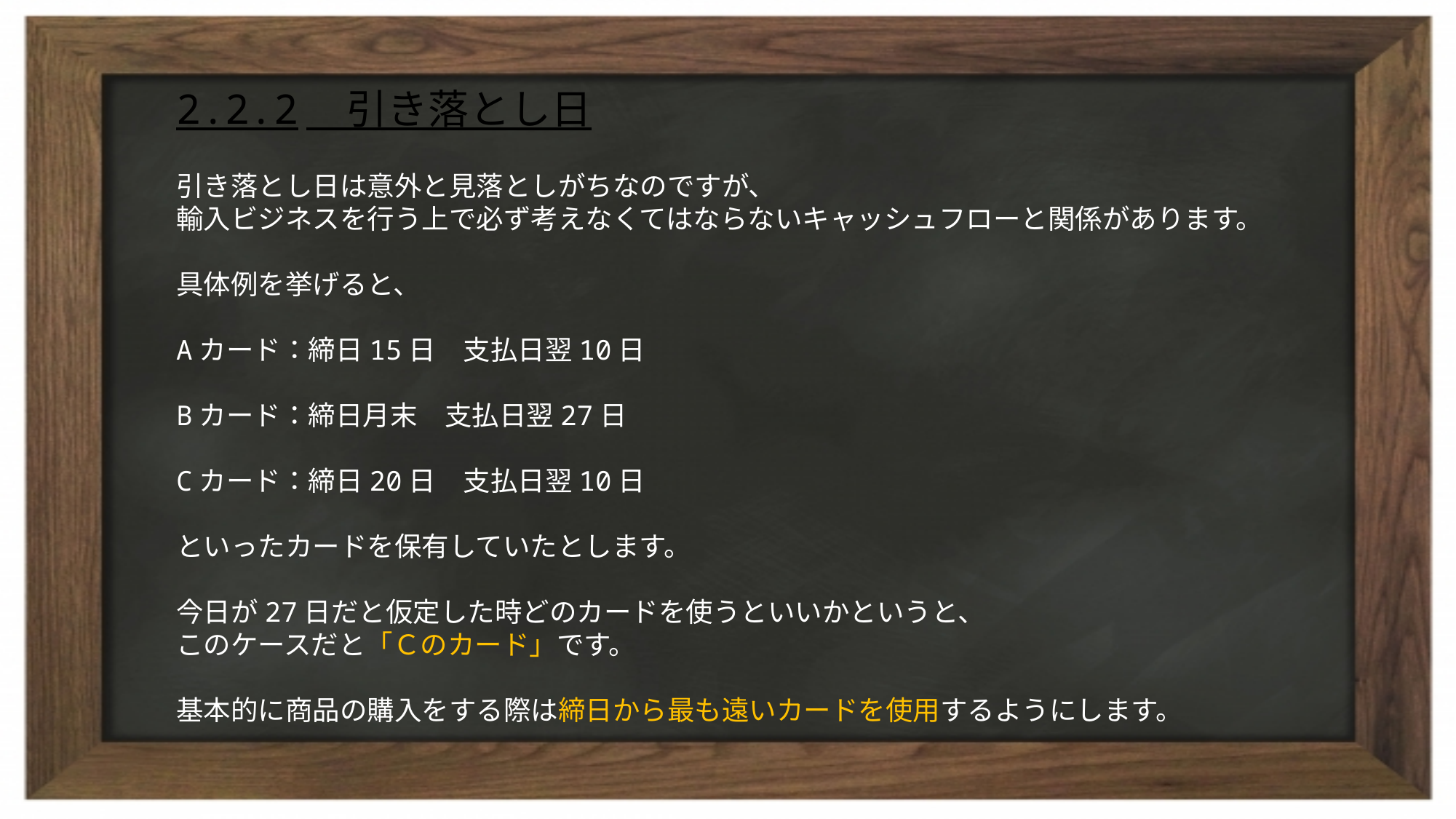

# 2.2.2　引き落とし日
引き落とし日は意外と見落としがちなのですが、
輸入ビジネスを行う上で必ず考えなくてはならないキャッシュフローと関係があります。

具体例を挙げると、

Aカード：締日15日　支払日翌10日

Bカード：締日月末　支払日翌27日

Cカード：締日20日　支払日翌10日

といったカードを保有していたとします。

今日が27日だと仮定した時どのカードを使うといいかというと、
このケースだと「Ｃのカード」です。

基本的に商品の購入をする際は締日から最も遠いカードを使用するようにします。